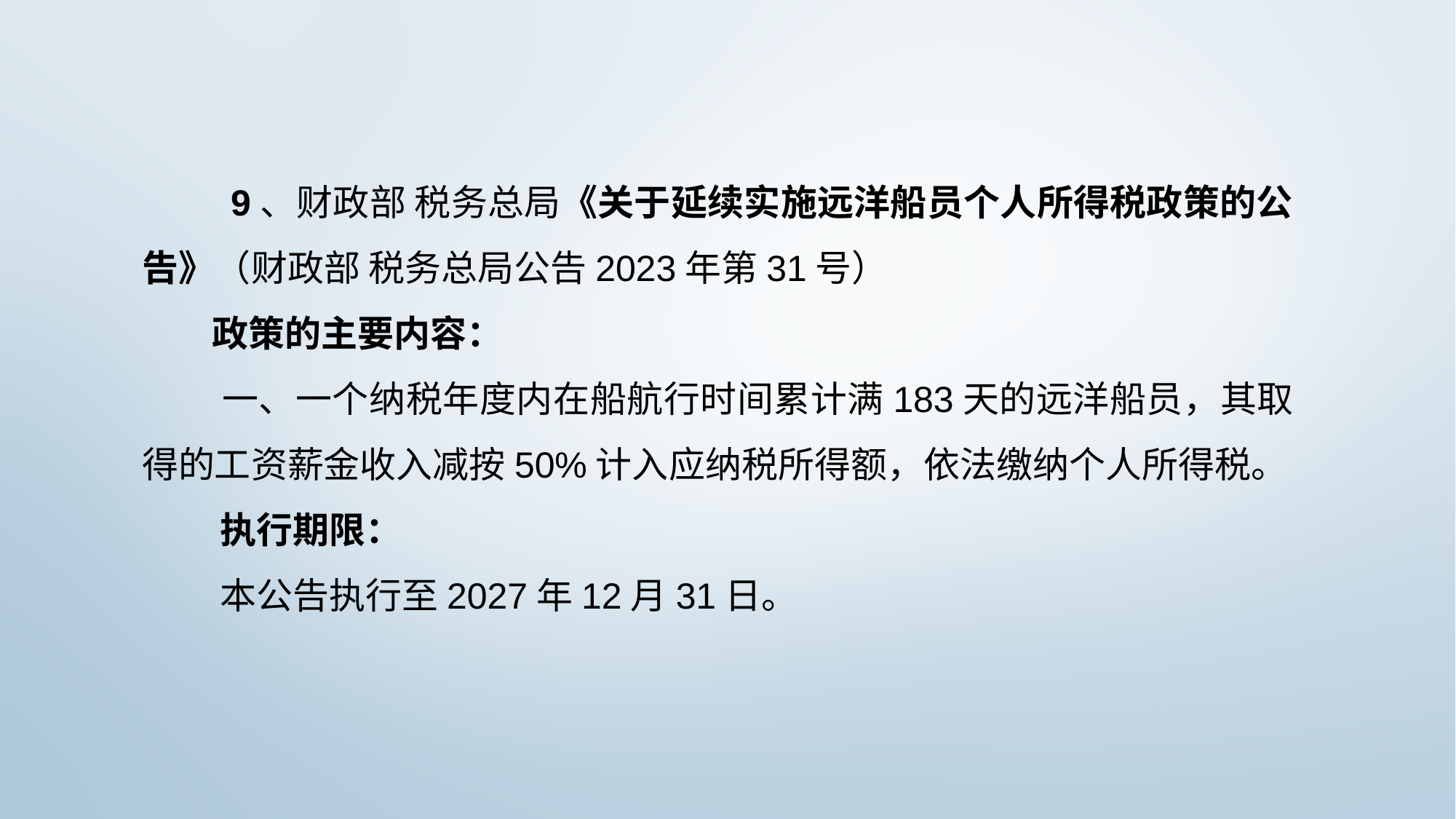

9、财政部 税务总局《关于延续实施远洋船员个人所得税政策的公告》（财政部 税务总局公告2023年第31号）
   政策的主要内容：
    一、一个纳税年度内在船航行时间累计满183天的远洋船员，其取得的工资薪金收入减按50%计入应纳税所得额，依法缴纳个人所得税。
    执行期限：
    本公告执行至2027年12月31日。